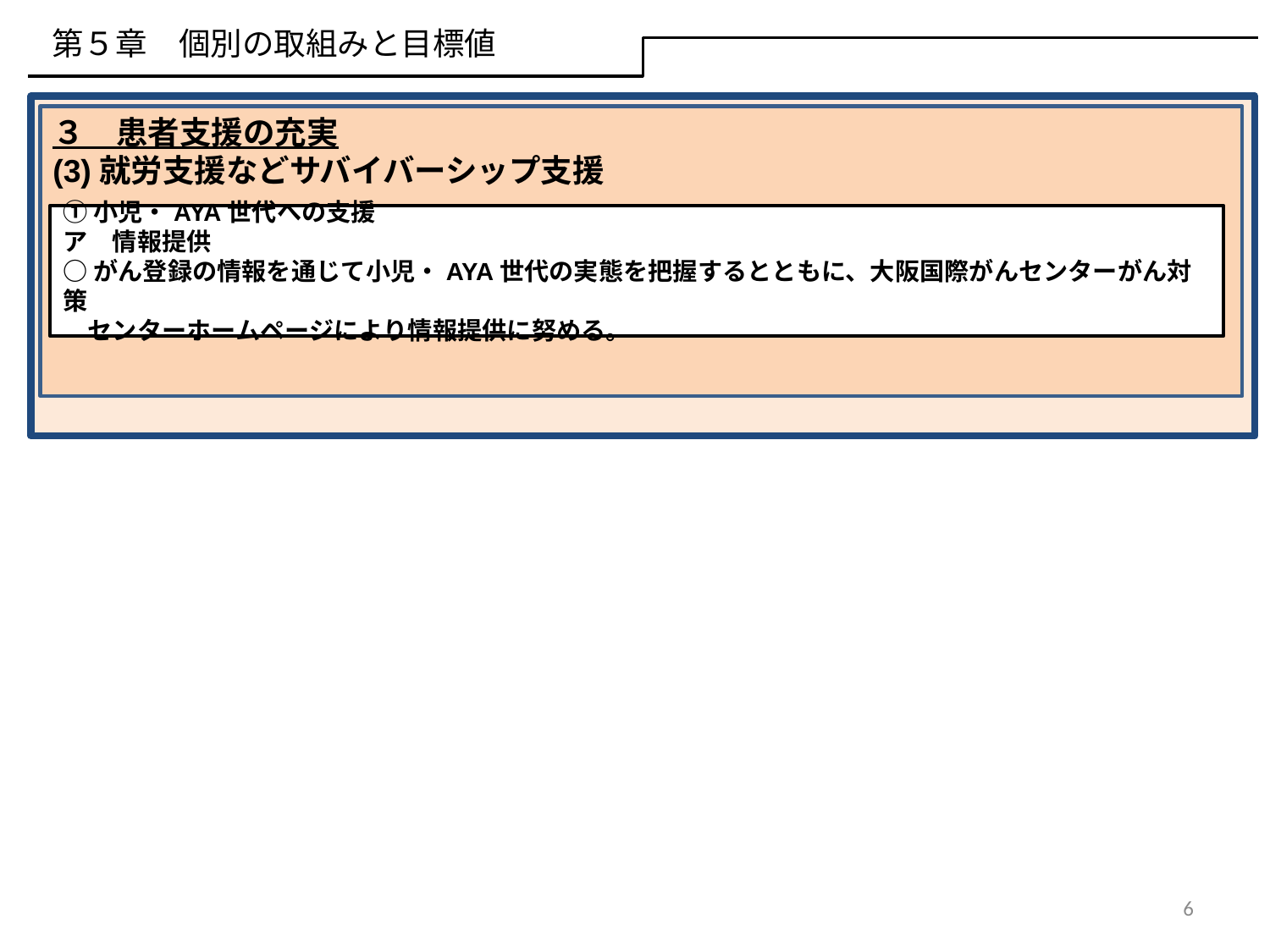

第５章　個別の取組みと目標値

３　患者支援の充実
(3)就労支援などサバイバーシップ支援

①小児・AYA世代への支援
ア　情報提供
○がん登録の情報を通じて小児・AYA世代の実態を把握するとともに、大阪国際がんセンターがん対策
　センターホームページにより情報提供に努める。
6